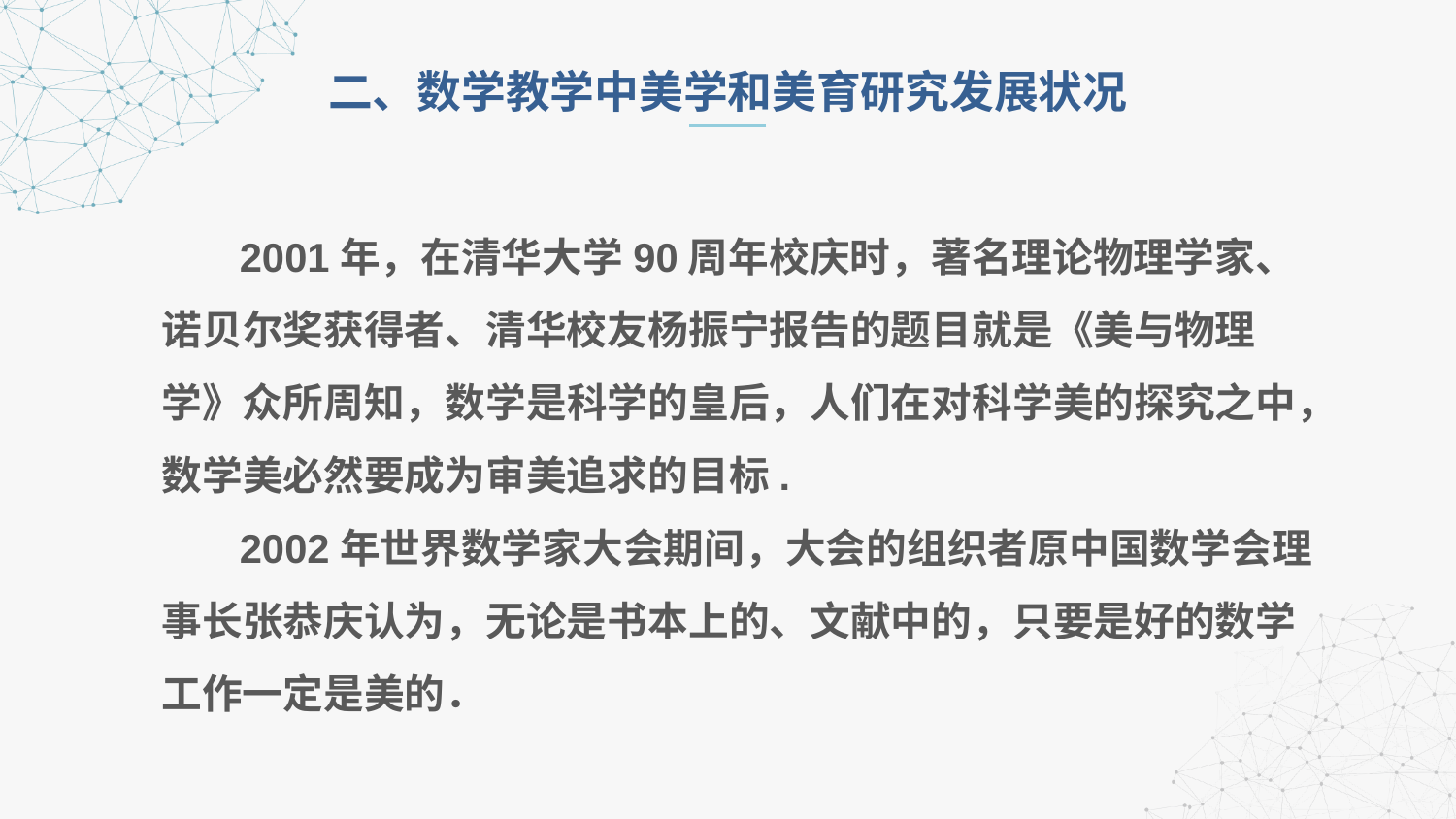

二、数学教学中美学和美育研究发展状况
       2001年，在清华大学90周年校庆时，著名理论物理学家、诺贝尔奖获得者、清华校友杨振宁报告的题目就是《美与物理学》众所周知，数学是科学的皇后，人们在对科学美的探究之中，数学美必然要成为审美追求的目标.
       2002年世界数学家大会期间，大会的组织者原中国数学会理事长张恭庆认为，无论是书本上的、文献中的，只要是好的数学工作一定是美的．